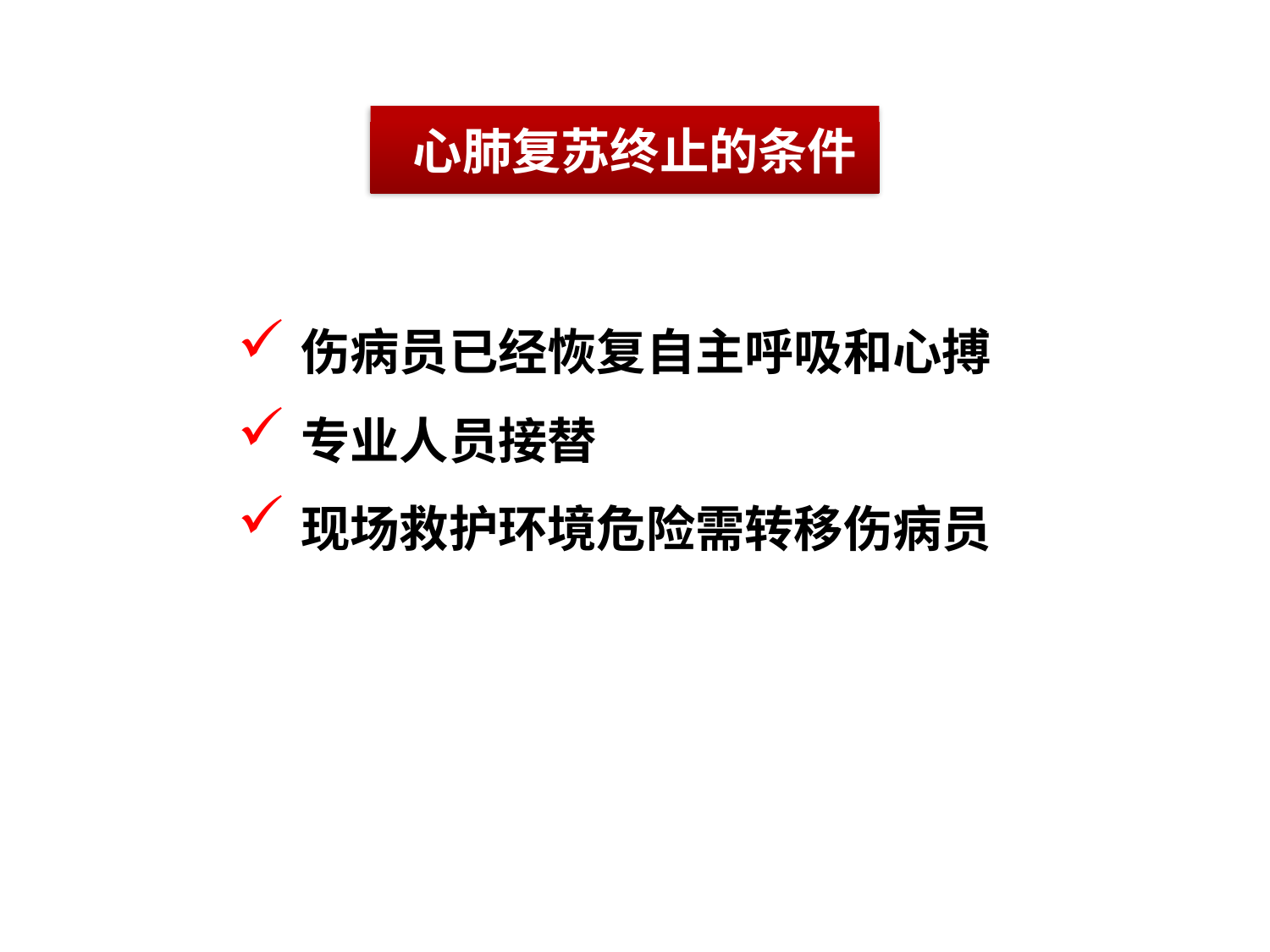

心肺复苏终止的条件
伤病员已经恢复自主呼吸和心搏
专业人员接替
现场救护环境危险需转移伤病员